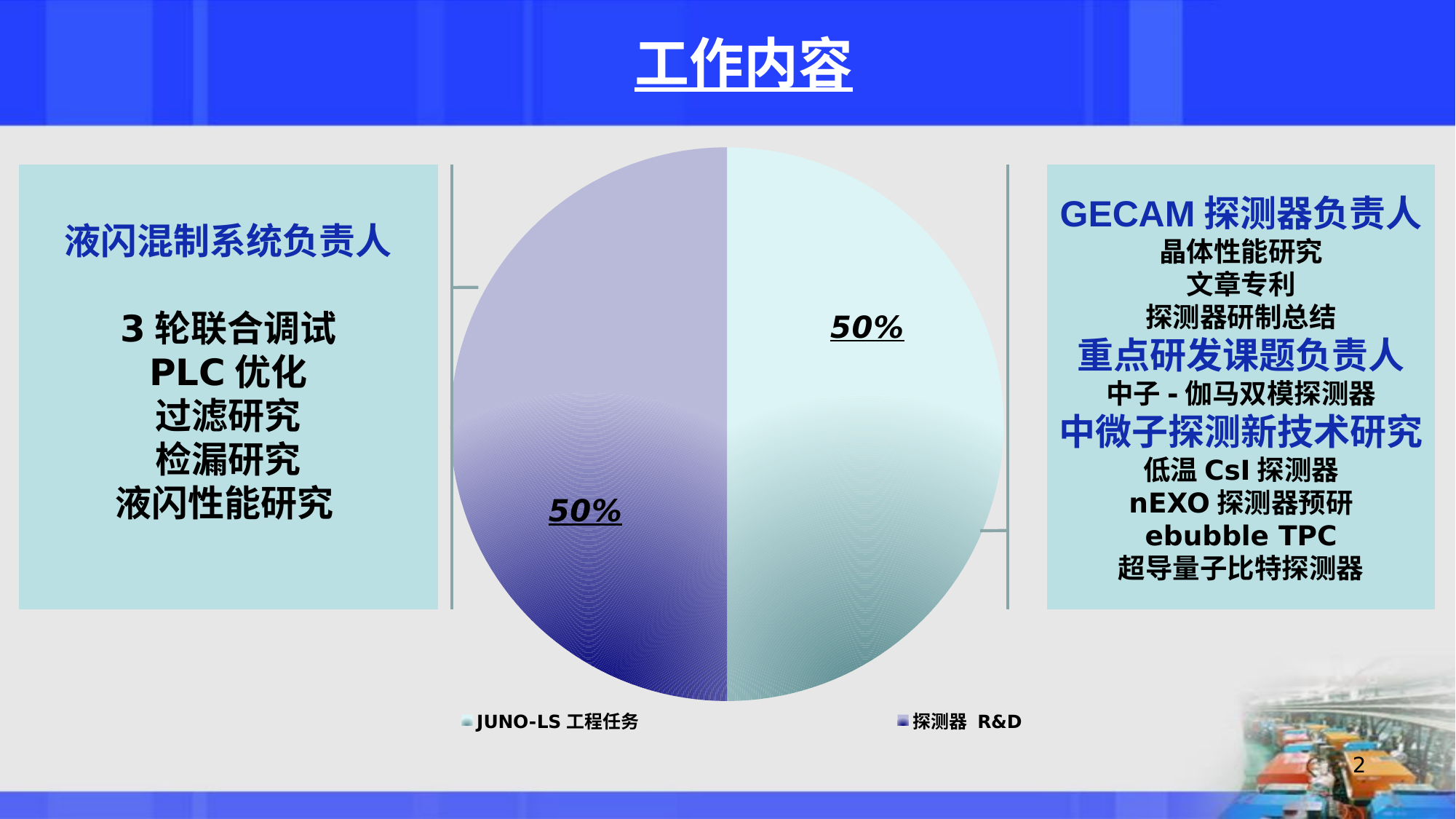

工作内容

### Chart

| Category | 工作量分布 |
|---|---|
| JUNO-LS工程任务 | 50.0 |
| 探测器 R&D | 50.0 |
液闪混制系统负责人

3轮联合调试
PLC优化
过滤研究
检漏研究
液闪性能研究

GECAM探测器负责人
晶体性能研究
文章专利
探测器研制总结
重点研发课题负责人
中子-伽马双模探测器
中微子探测新技术研究
低温CsI探测器
nEXO探测器预研
ebubble TPC
超导量子比特探测器

2